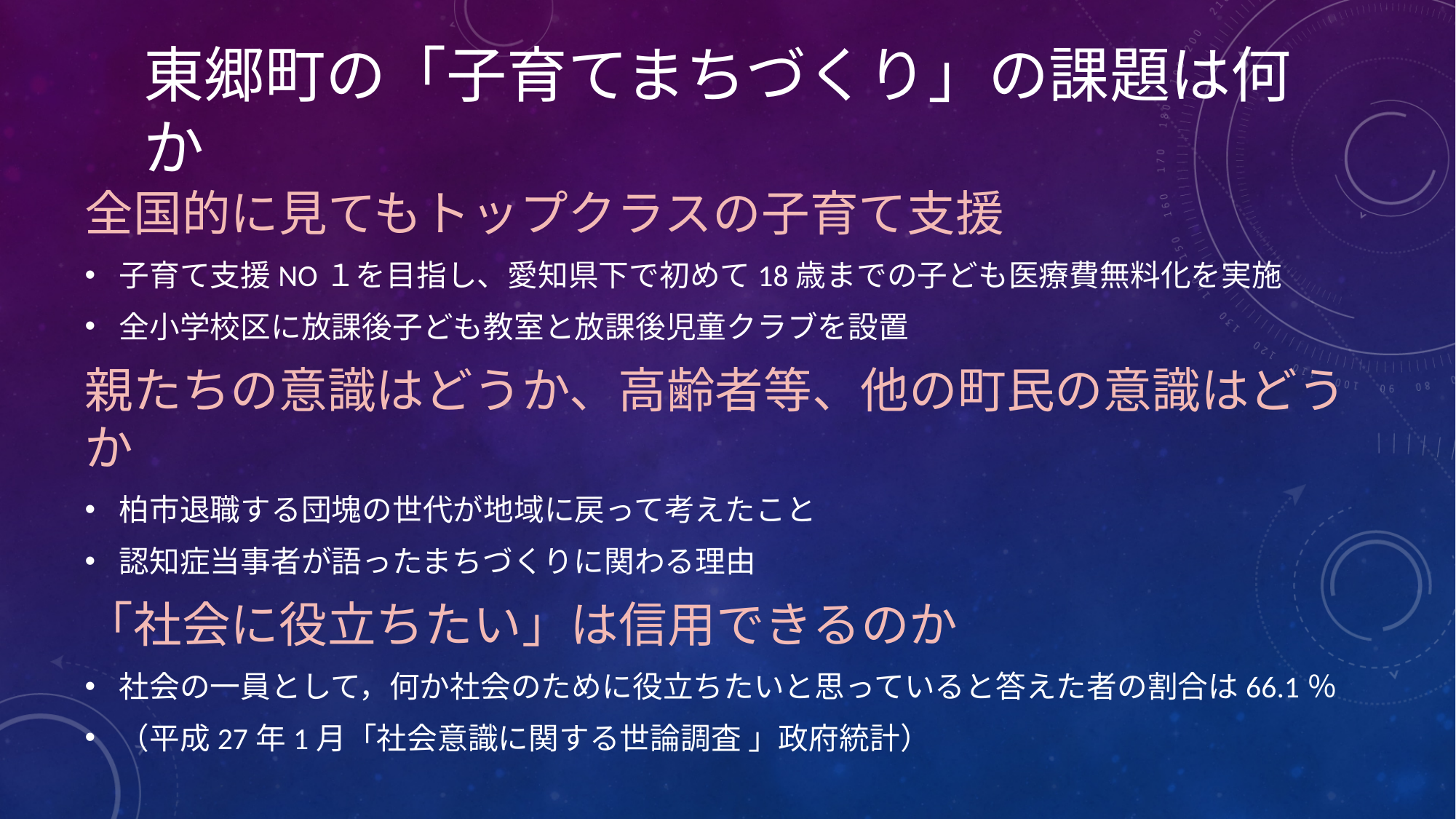

# 東郷町の「子育てまちづくり」の課題は何か
全国的に見てもトップクラスの子育て支援
子育て支援NO１を目指し、愛知県下で初めて18歳までの子ども医療費無料化を実施
全小学校区に放課後子ども教室と放課後児童クラブを設置
親たちの意識はどうか、高齢者等、他の町民の意識はどうか
柏市退職する団塊の世代が地域に戻って考えたこと
認知症当事者が語ったまちづくりに関わる理由
「社会に役立ちたい」は信用できるのか
社会の一員として，何か社会のために役立ちたいと思っていると答えた者の割合は66.1％
（平成27年1月「社会意識に関する世論調査 」政府統計）